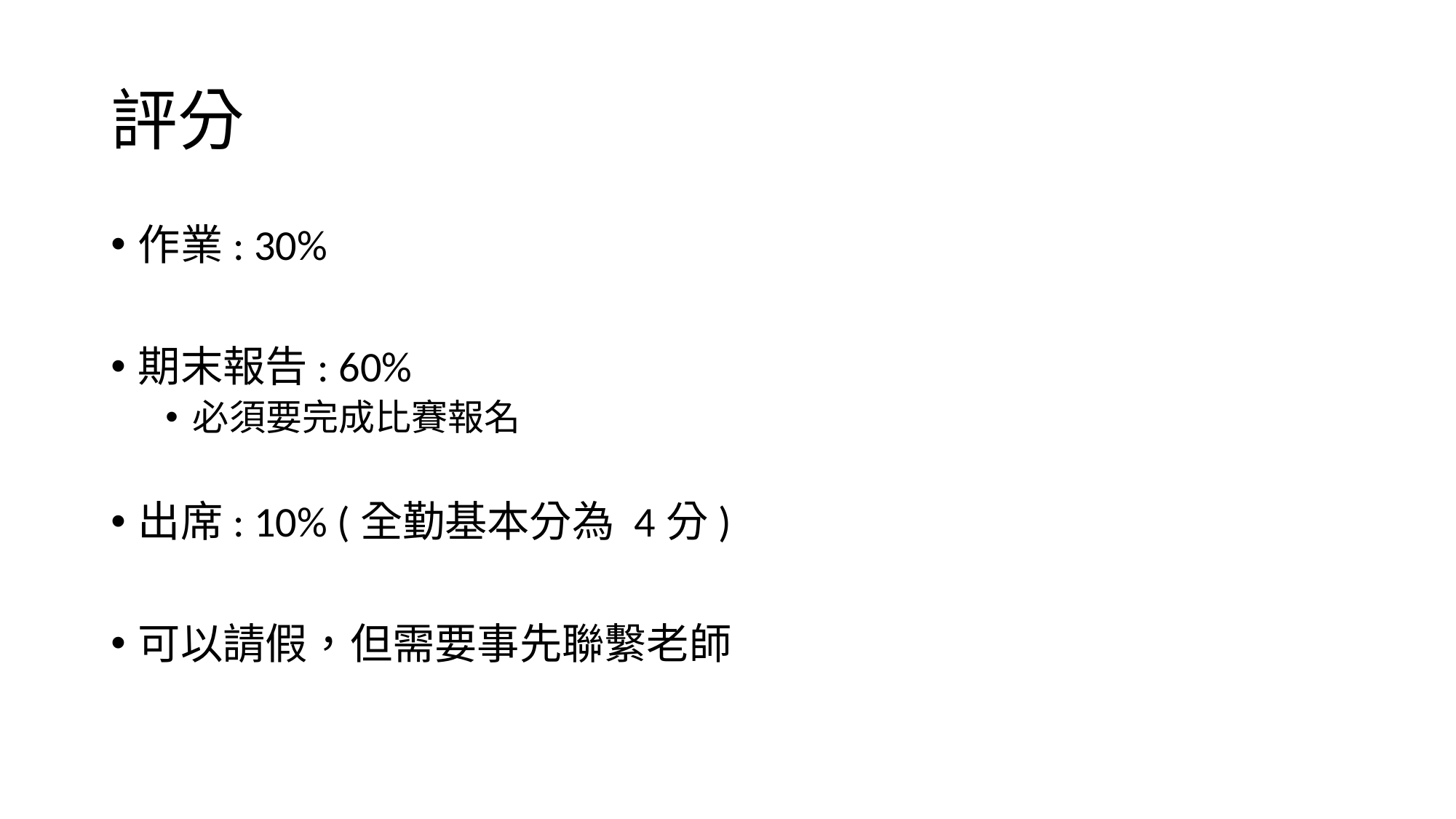

# 評分
作業: 30%

期末報告: 60%
必須要完成比賽報名

出席: 10% (全勤基本分為 4分)

可以請假，但需要事先聯繫老師